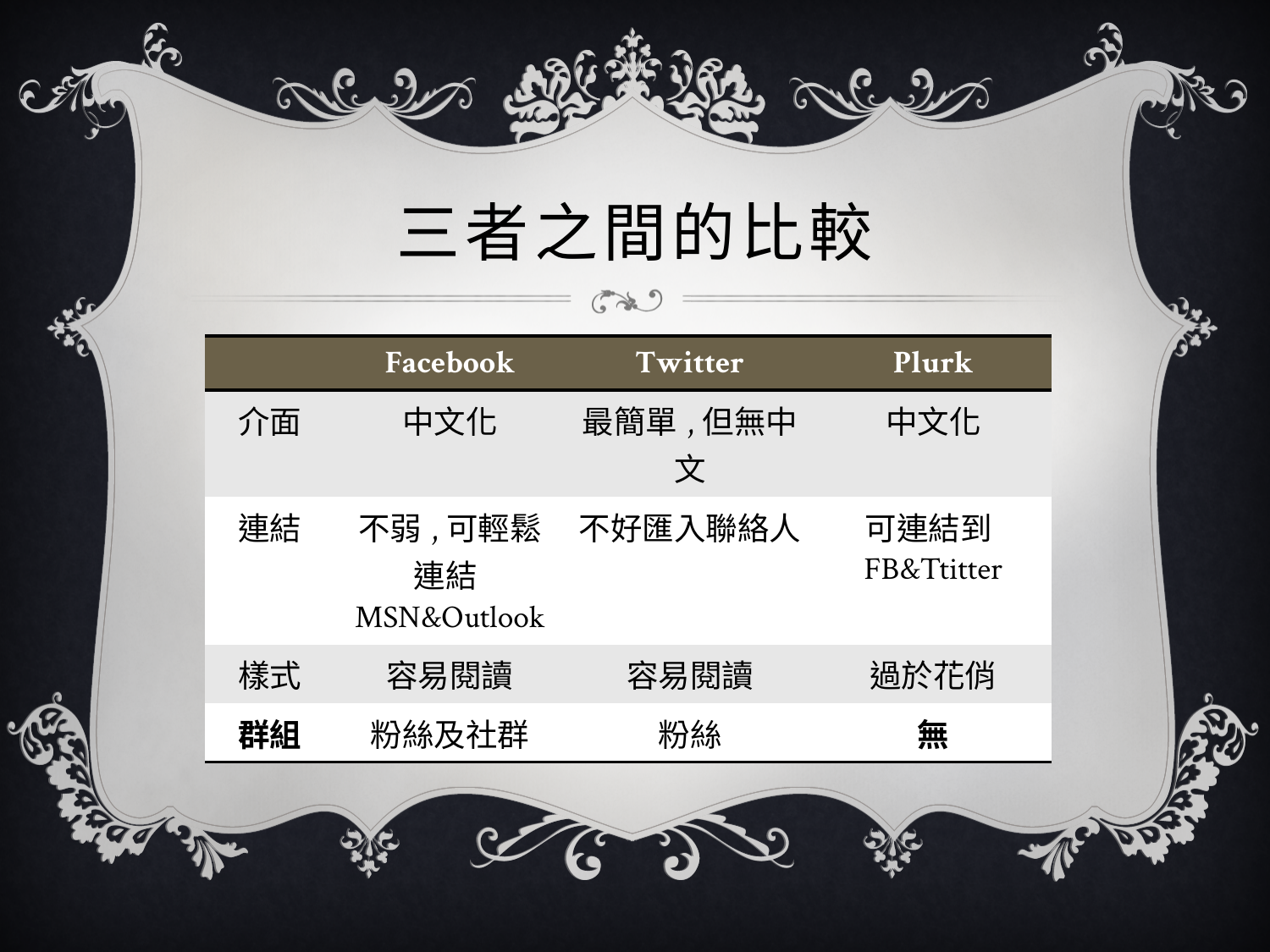

# 三者之間的比較
|  | Facebook | Twitter | Plurk |
| --- | --- | --- | --- |
| 介面 | 中文化 | 最簡單,但無中文 | 中文化 |
| 連結 | 不弱,可輕鬆連結MSN&Outlook | 不好匯入聯絡人 | 可連結到FB&Ttitter |
| 樣式 | 容易閱讀 | 容易閱讀 | 過於花俏 |
| 群組 | 粉絲及社群 | 粉絲 | 無 |